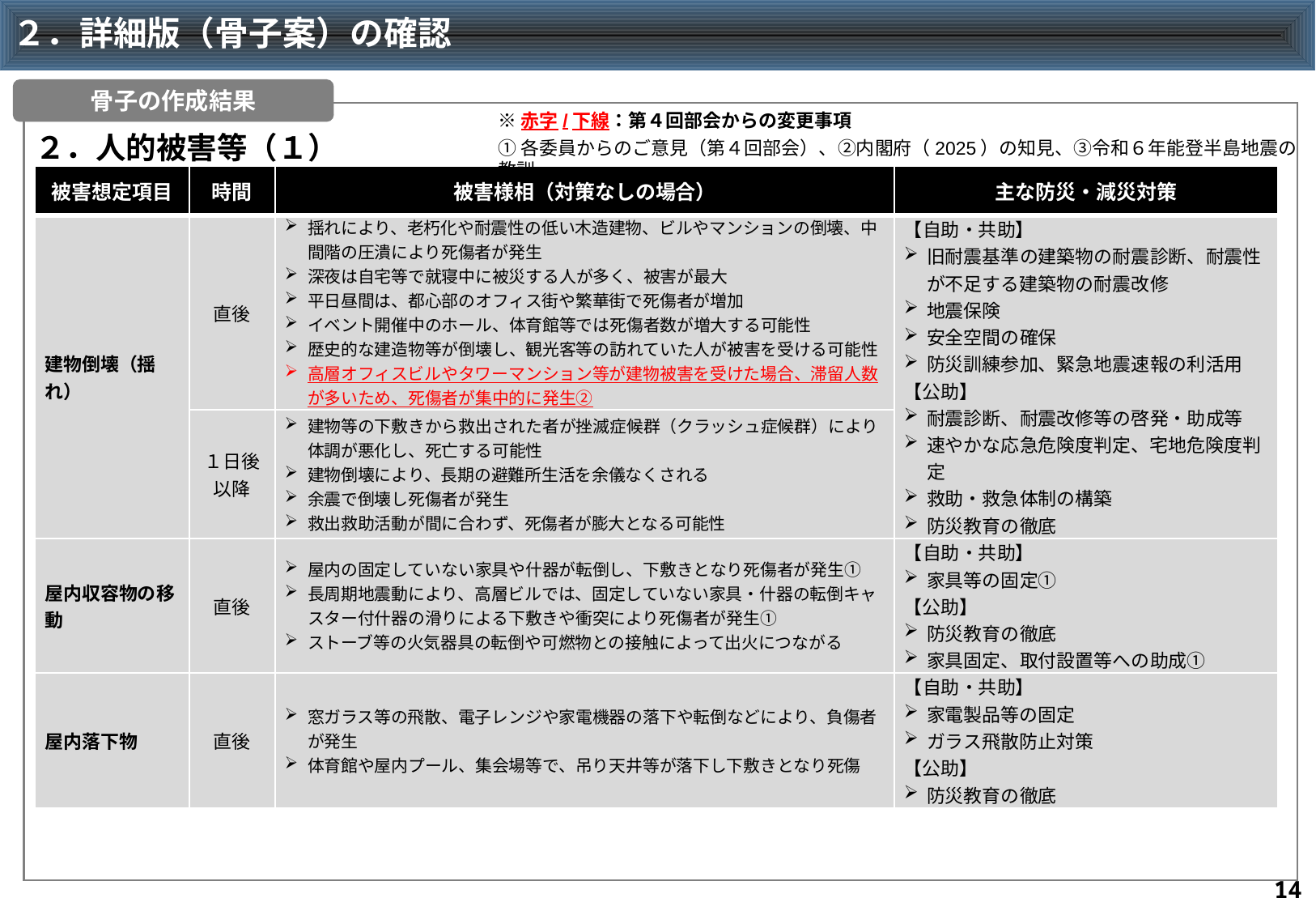

# ２．詳細版（骨子案）の確認
骨子の作成結果
※赤字/下線：第４回部会からの変更事項
２．人的被害等（１）
①各委員からのご意見（第４回部会）、②内閣府（2025）の知見、③令和６年能登半島地震の教訓
| 被害想定項目 | 時間 | 被害様相（対策なしの場合） | 主な防災・減災対策 |
| --- | --- | --- | --- |
| 建物倒壊（揺れ） | 直後 | 揺れにより、老朽化や耐震性の低い木造建物、ビルやマンションの倒壊、中間階の圧潰により死傷者が発生 深夜は自宅等で就寝中に被災する人が多く、被害が最大 平日昼間は、都心部のオフィス街や繁華街で死傷者が増加 イベント開催中のホール、体育館等では死傷者数が増大する可能性 歴史的な建造物等が倒壊し、観光客等の訪れていた人が被害を受ける可能性 高層オフィスビルやタワーマンション等が建物被害を受けた場合、滞留人数が多いため、死傷者が集中的に発生② | 【自助・共助】 旧耐震基準の建築物の耐震診断、耐震性が不足する建築物の耐震改修 地震保険 安全空間の確保 防災訓練参加、緊急地震速報の利活用 【公助】 耐震診断、耐震改修等の啓発・助成等 速やかな応急危険度判定、宅地危険度判定 救助・救急体制の構築 防災教育の徹底 |
|  | １日後以降 | 建物等の下敷きから救出された者が挫滅症候群（クラッシュ症候群）により体調が悪化し、死亡する可能性 建物倒壊により、長期の避難所生活を余儀なくされる 余震で倒壊し死傷者が発生 救出救助活動が間に合わず、死傷者が膨大となる可能性 |  |
| 屋内収容物の移動 | 直後 | 屋内の固定していない家具や什器が転倒し、下敷きとなり死傷者が発生① 長周期地震動により、高層ビルでは、固定していない家具・什器の転倒キャスター付什器の滑りによる下敷きや衝突により死傷者が発生① ストーブ等の火気器具の転倒や可燃物との接触によって出火につながる | 【自助・共助】 家具等の固定① 【公助】 防災教育の徹底 家具固定、取付設置等への助成① |
| 屋内落下物 | 直後 | 窓ガラス等の飛散、電子レンジや家電機器の落下や転倒などにより、負傷者が発生 体育館や屋内プール、集会場等で、吊り天井等が落下し下敷きとなり死傷 | 【自助・共助】 家電製品等の固定 ガラス飛散防止対策 【公助】 防災教育の徹底 |
14